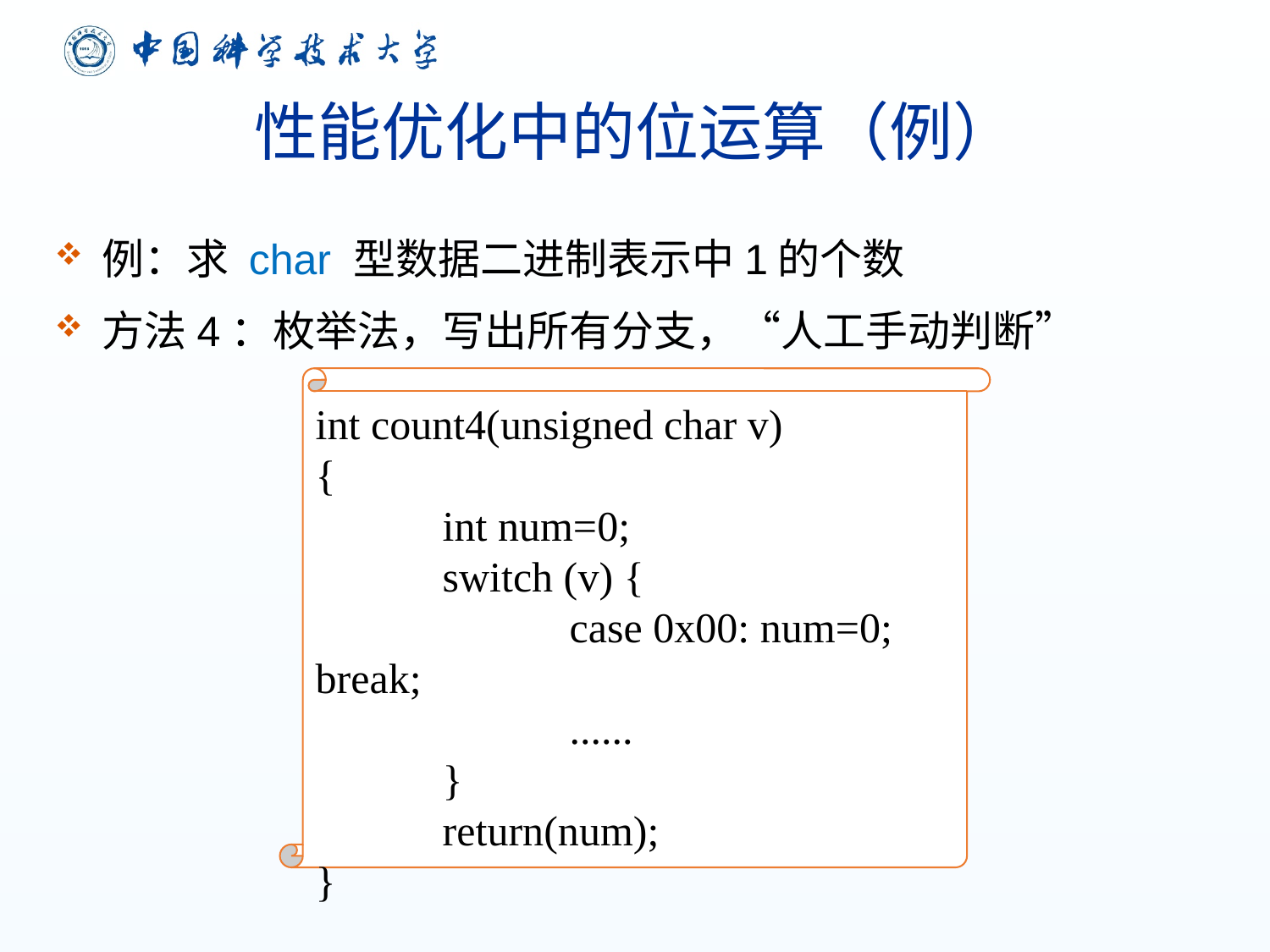

# 性能优化中的位运算（例）
例：求 char 型数据二进制表示中1的个数
方法4：枚举法，写出所有分支，“人工手动判断”

int count4(unsigned char v)
{
	int num=0;
	switch (v) {
		case 0x00: num=0; break;
		......
	}
	return(num);
}